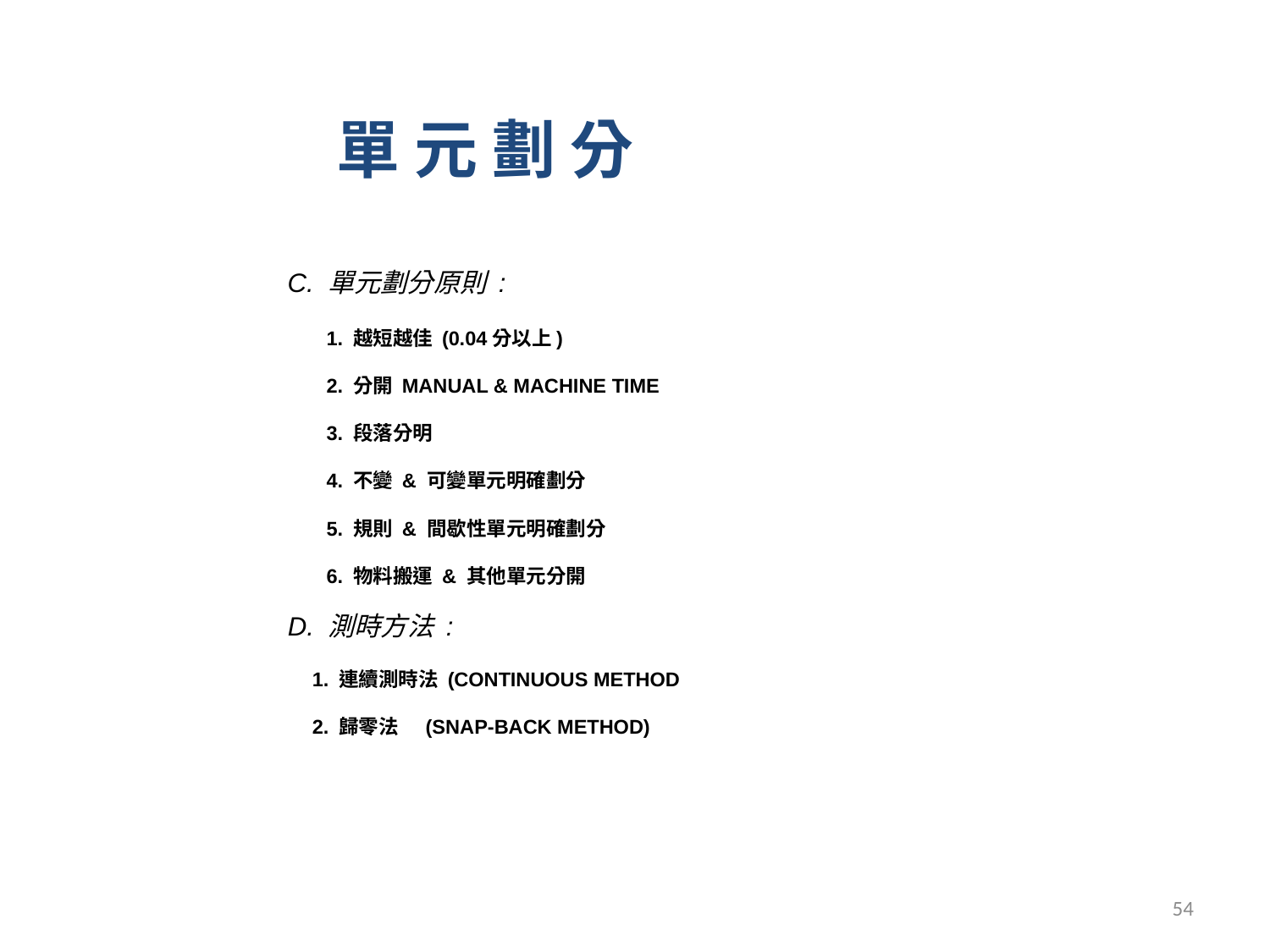

單 元 劃 分
C. 單元劃分原則 :
1. 越短越佳 (0.04分以上)

2. 分開 MANUAL & MACHINE TIME

3. 段落分明

4. 不變 & 可變單元明確劃分

5. 規則 & 間歇性單元明確劃分

6. 物料搬運 & 其他單元分開
D. 測時方法 :
1. 連續測時法 (CONTINUOUS METHOD

2. 歸零法     (SNAP-BACK METHOD)

54